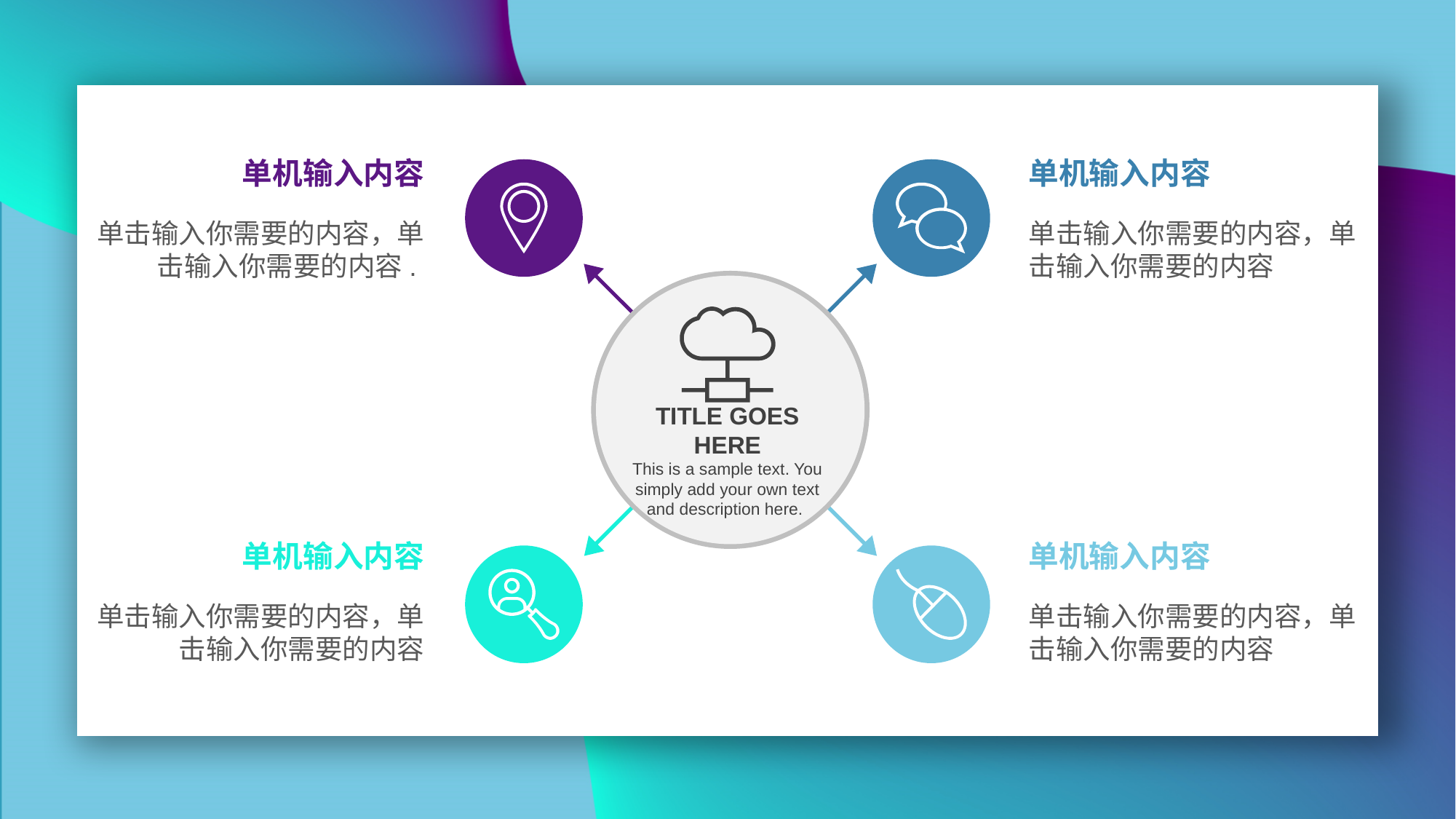

单机输入内容
单击输入你需要的内容，单击输入你需要的内容.
单机输入内容
单击输入你需要的内容，单击输入你需要的内容

TITLE GOES HERE
This is a sample text. You simply add your own text and description here.

单机输入内容
单击输入你需要的内容，单击输入你需要的内容
单机输入内容
单击输入你需要的内容，单击输入你需要的内容